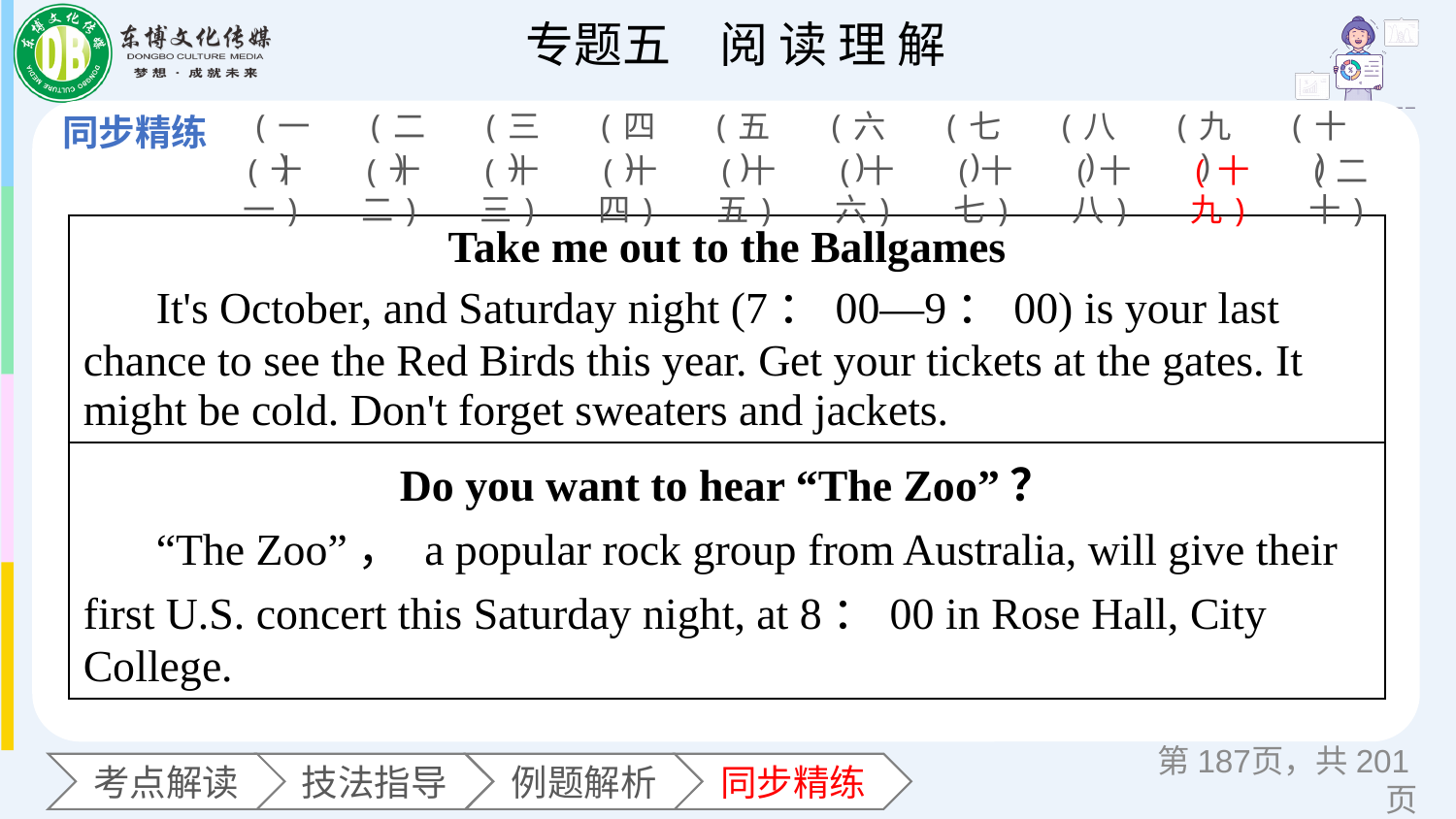

(一)
(二)
(三)
(四)
(五)
(六)
(七)
(八)
(九)
(十)
(十一)
(十二)
(十三)
(十四)
(十五)
(十六)
(十七)
(十八)
(十九)
(二十)
| Take me out to the Ballgames It's October, and Saturday night (7：00—9：00) is your last chance to see the Red Birds this year. Get your tickets at the gates. It might be cold. Don't forget sweaters and jackets. |
| --- |
| Do you want to hear “The Zoo”？ “The Zoo”， a popular rock group from Australia, will give their first U.S. concert this Saturday night, at 8：00 in Rose Hall, City College. |
第187页，共201页